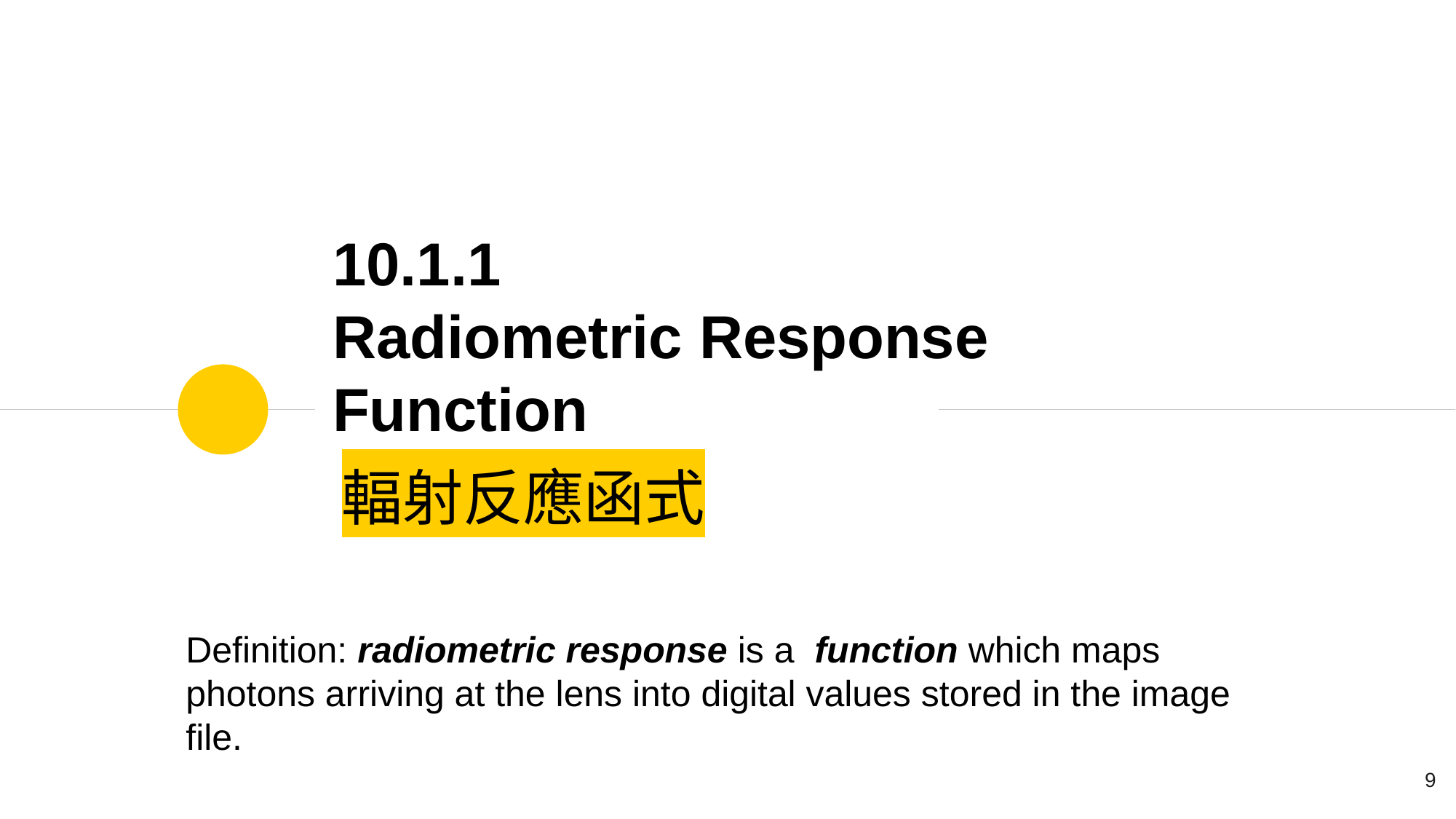

# 10.1.1 Radiometric Response Function
輻射反應函式
Definition: radiometric response is a  function which maps
photons arriving at the lens into digital values stored in the image file.

9